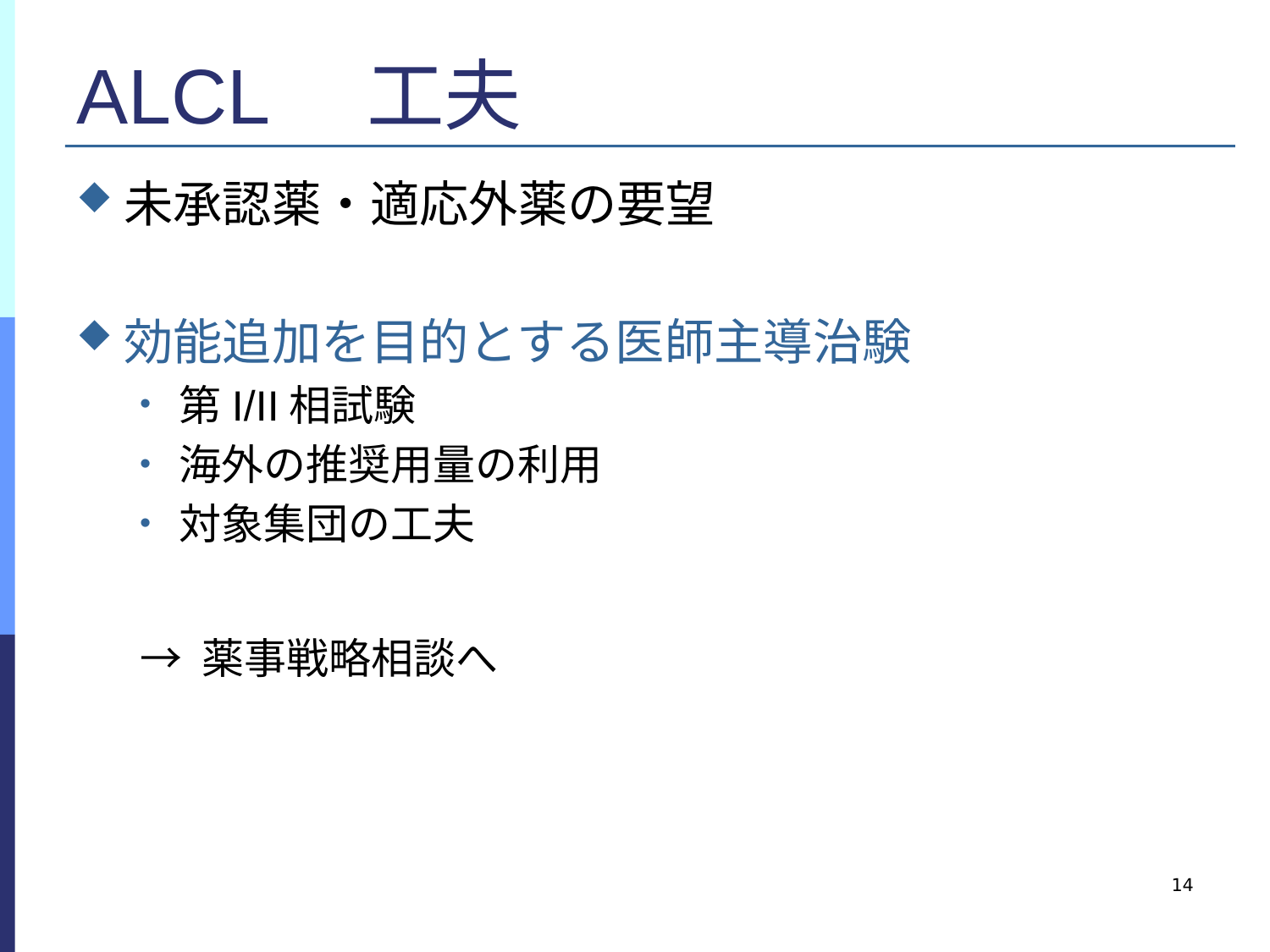

# ALCL　工夫
未承認薬・適応外薬の要望

効能追加を目的とする医師主導治験
第I/II相試験
海外の推奨用量の利用
対象集団の工夫

→ 薬事戦略相談へ
14